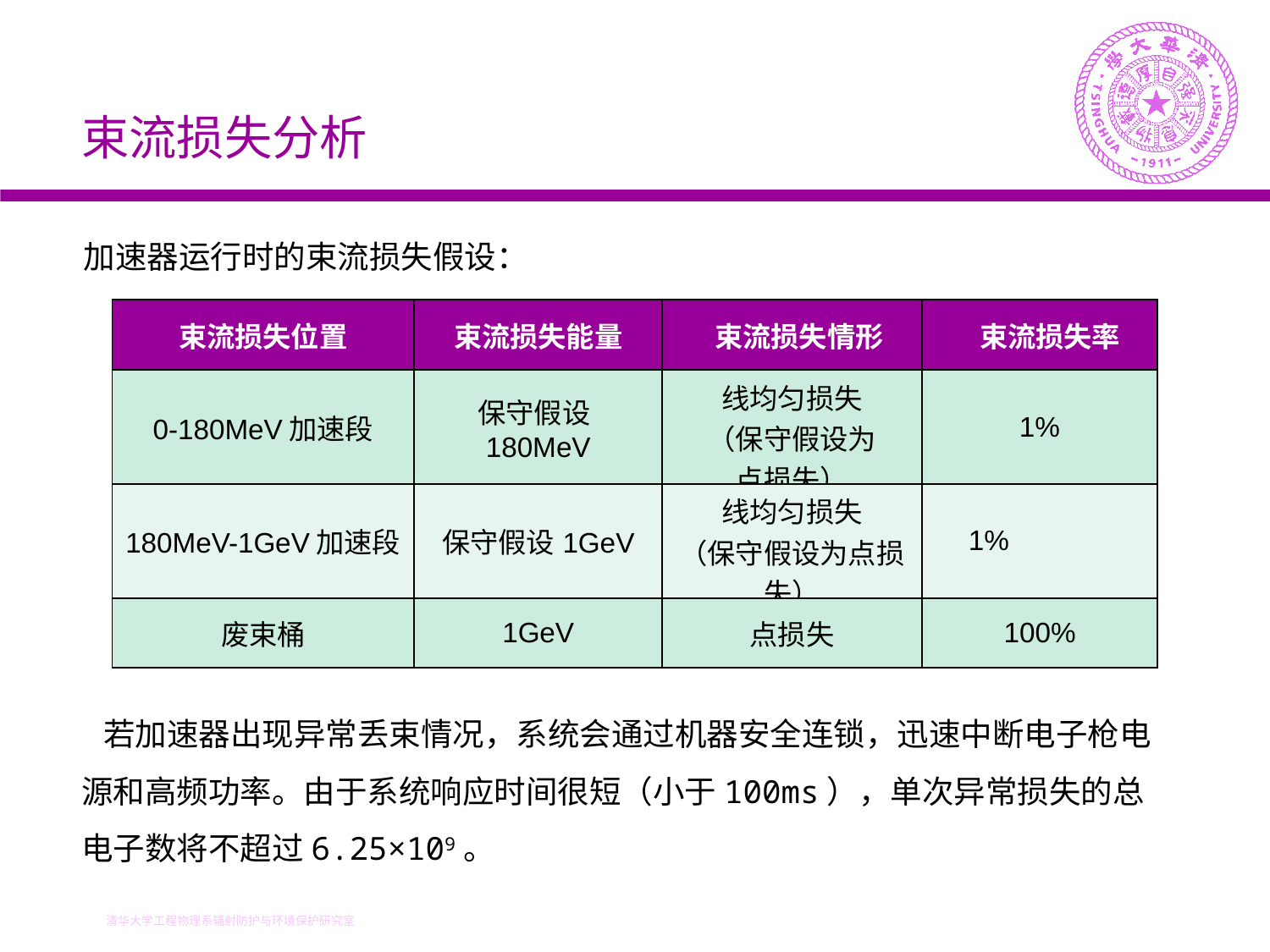

束流损失分析
加速器运行时的束流损失假设：
| 束流损失位置 | 束流损失能量 | 束流损失情形 | 束流损失率 |
| --- | --- | --- | --- |
| 0-180MeV加速段 | 保守假设180MeV | 线均匀损失 （保守假设为 点损失） | 1% |
| 180MeV-1GeV加速段 | 保守假设1GeV | 线均匀损失 （保守假设为点损失） | 1% |
| 废束桶 | 1GeV | 点损失 | 100% |
  若加速器出现异常丢束情况，系统会通过机器安全连锁，迅速中断电子枪电源和高频功率。由于系统响应时间很短（小于100ms），单次异常损失的总电子数将不超过6.25×109。